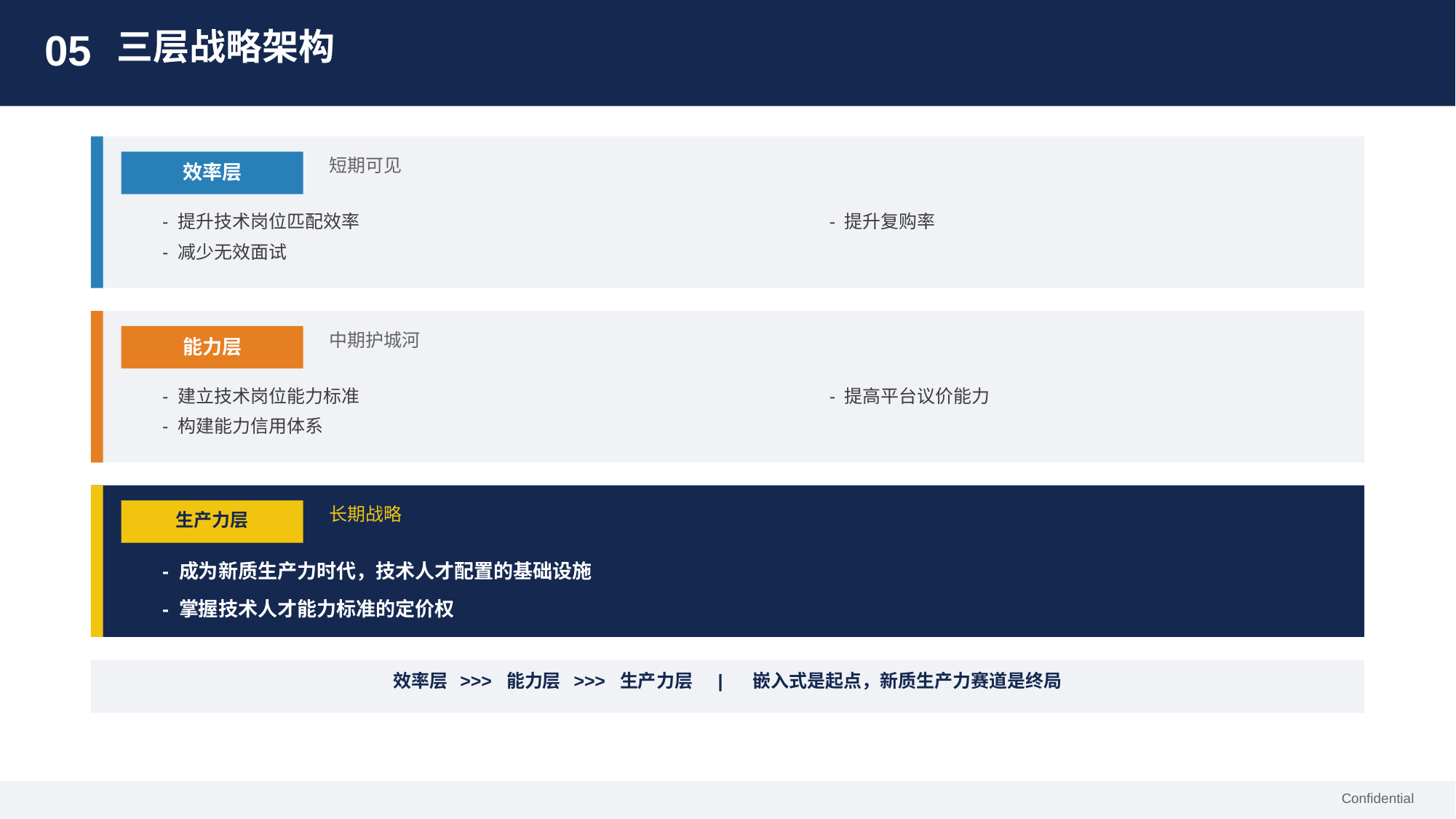

05
三层战略架构

短期可见

效率层
- 提升技术岗位匹配效率
- 提升复购率
- 减少无效面试

中期护城河

能力层
- 建立技术岗位能力标准
- 提高平台议价能力
- 构建能力信用体系

长期战略

生产力层
- 成为新质生产力时代，技术人才配置的基础设施
- 掌握技术人才能力标准的定价权

效率层  >>>  能力层  >>>  生产力层     |     嵌入式是起点，新质生产力赛道是终局

Confidential